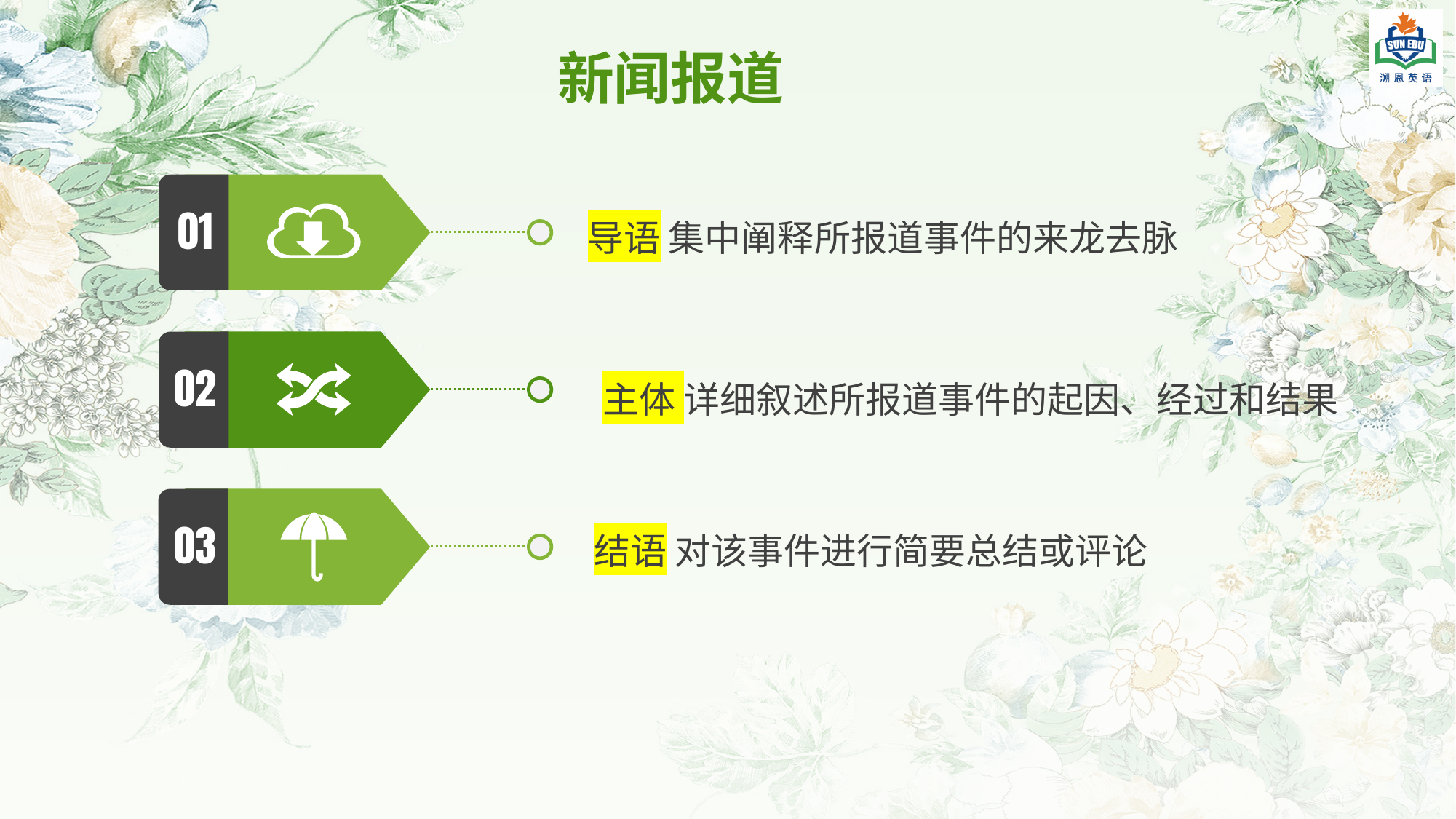

新闻报道

01

导语 集中阐释所报道事件的来龙去脉

02

主体 详细叙述所报道事件的起因、经过和结果

03

结语 对该事件进行简要总结或评论